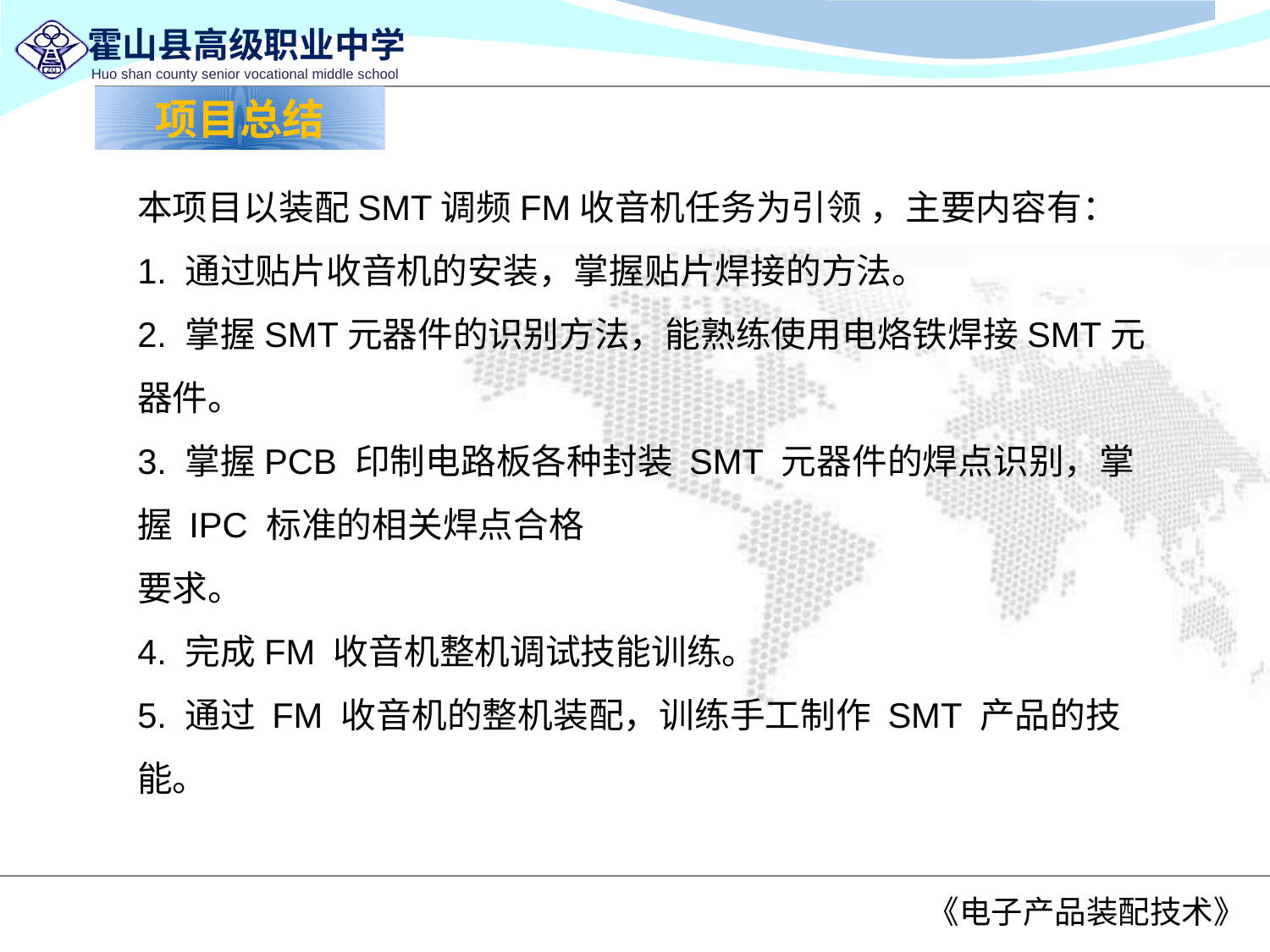

项目总结

本项目以装配SMT调频FM收音机任务为引领 ，主要内容有：
1. 通过贴片收音机的安装，掌握贴片焊接的方法。
2. 掌握SMT元器件的识别方法，能熟练使用电烙铁焊接SMT元器件。
3. 掌握PCB 印制电路板各种封装 SMT 元器件的焊点识别，掌握 IPC 标准的相关焊点合格
要求。
4. 完成FM 收音机整机调试技能训练。
5. 通过 FM 收音机的整机装配，训练手工制作 SMT 产品的技能。